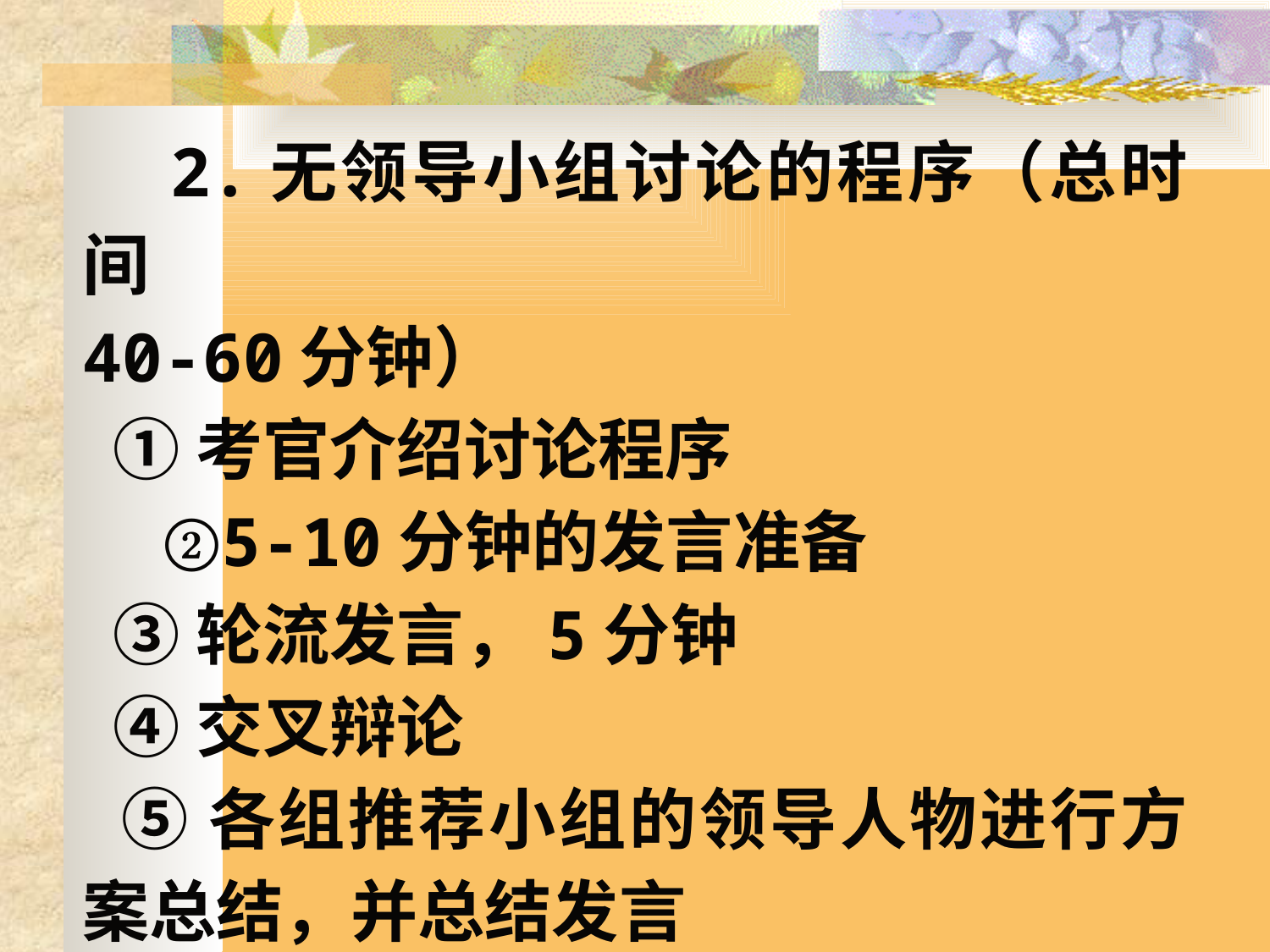

2.无领导小组讨论的程序（总时间
40-60分钟）
  ①考官介绍讨论程序
  ②5-10分钟的发言准备
  ③轮流发言，5分钟
  ④交叉辩论
  ⑤各组推荐小组的领导人物进行方案总结，并总结发言